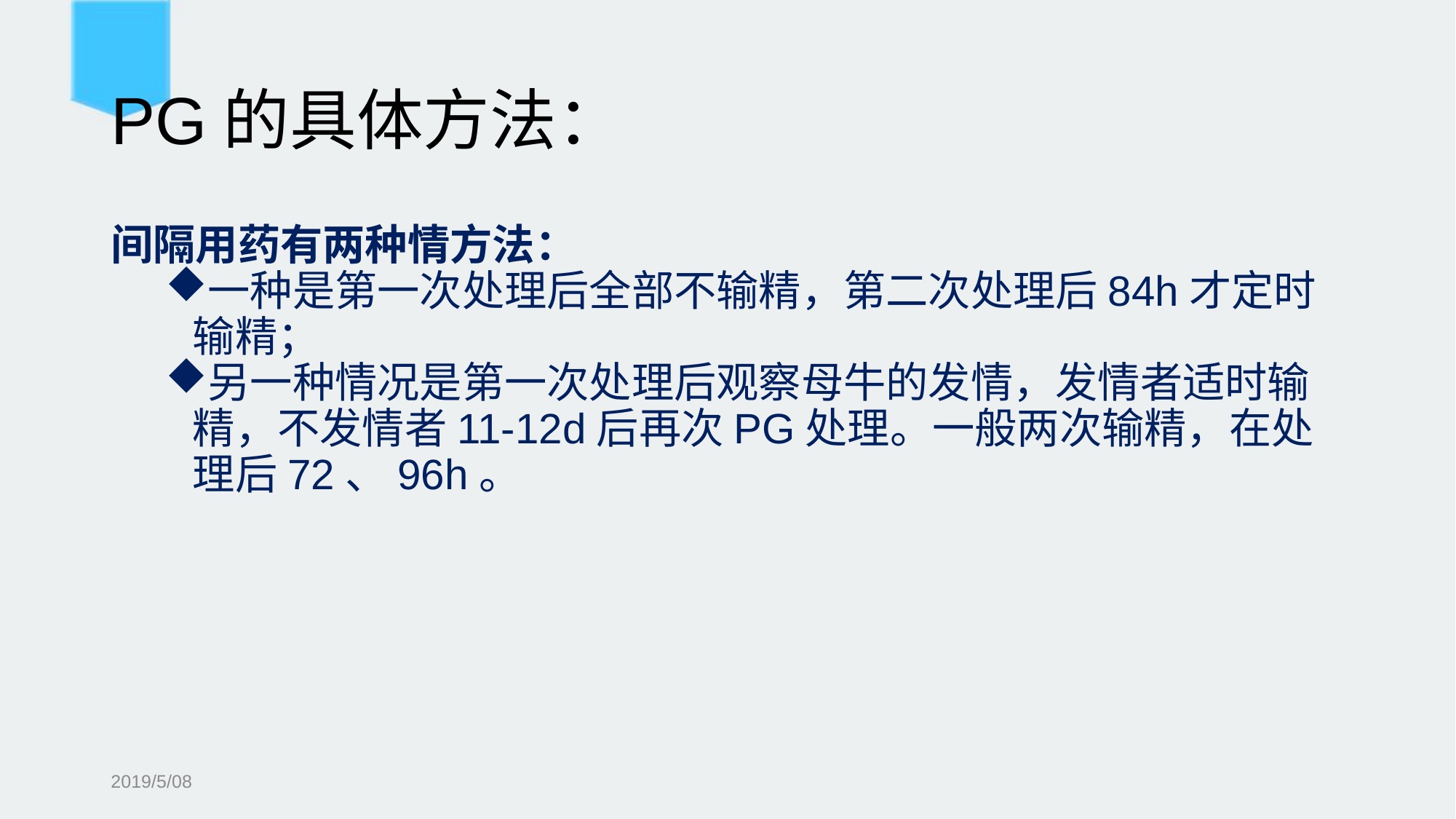

# PG的具体方法：
间隔用药有两种情方法：
一种是第一次处理后全部不输精，第二次处理后84h才定时输精；
另一种情况是第一次处理后观察母牛的发情，发情者适时输精，不发情者11-12d后再次PG处理。一般两次输精，在处理后72、96h。
2019/5/08